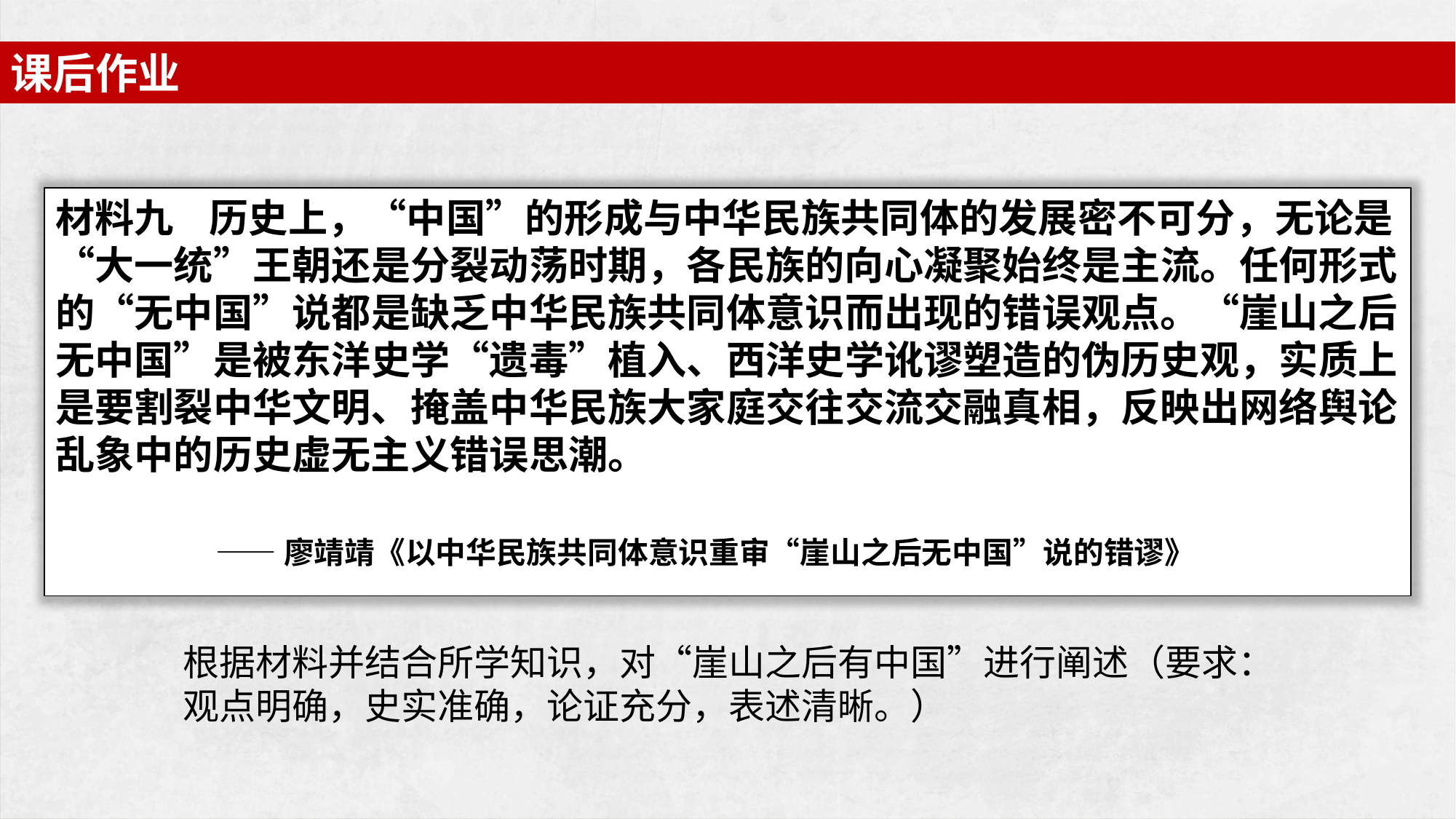

课后作业
材料九    历史上，“中国”的形成与中华民族共同体的发展密不可分，无论是“大一统”王朝还是分裂动荡时期，各民族的向心凝聚始终是主流。任何形式的“无中国”说都是缺乏中华民族共同体意识而出现的错误观点。“崖山之后无中国”是被东洋史学“遗毒”植入、西洋史学讹谬塑造的伪历史观，实质上是要割裂中华文明、掩盖中华民族大家庭交往交流交融真相，反映出网络舆论乱象中的历史虚无主义错误思潮。

                  ——廖靖靖《以中华民族共同体意识重审“崖山之后无中国”说的错谬》
根据材料并结合所学知识，对“崖山之后有中国”进行阐述（要求：观点明确，史实准确，论证充分，表述清晰。）